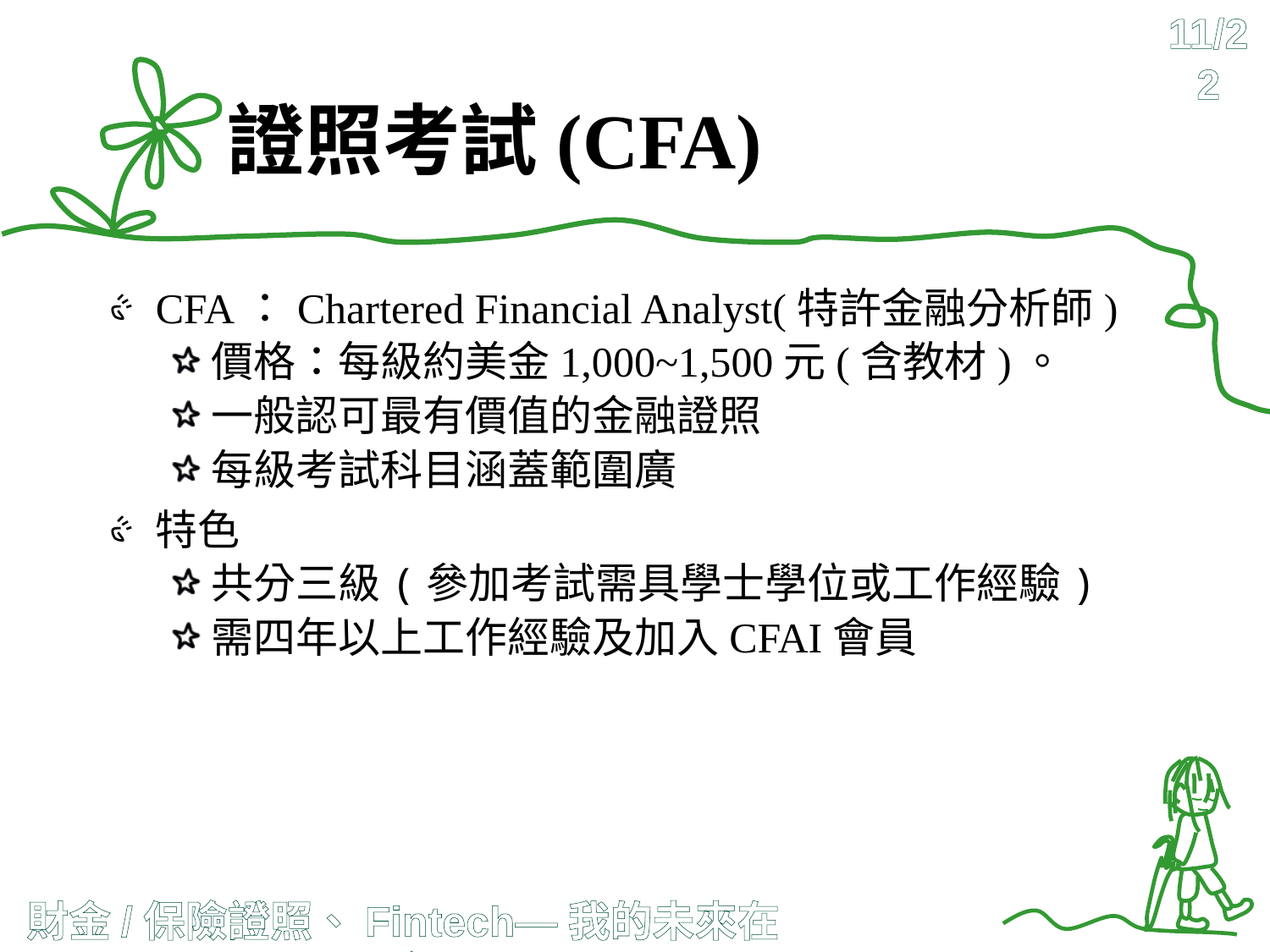

11/22
# 證照考試(CFA)
CFA：Chartered Financial Analyst(特許金融分析師)
價格：每級約美金1,000~1,500元(含教材)。
一般認可最有價值的金融證照
每級考試科目涵蓋範圍廣
特色
共分三級(參加考試需具學士學位或工作經驗)
需四年以上工作經驗及加入CFAI會員

財金/保險證照、Fintech—我的未來在哪裡